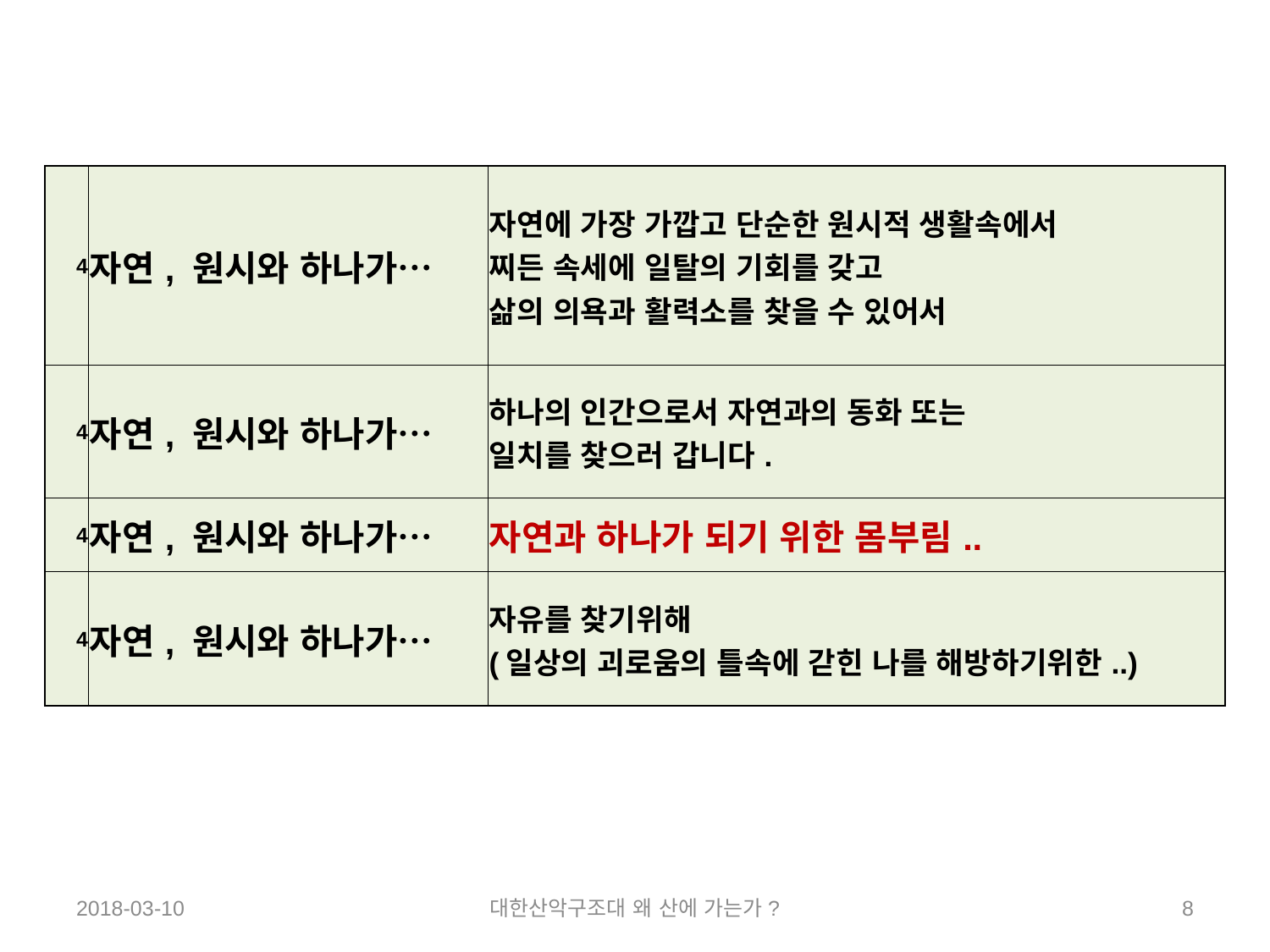

| 4 | 자연, 원시와 하나가… | 자연에 가장 가깝고 단순한 원시적 생활속에서 찌든 속세에 일탈의 기회를 갖고 삶의 의욕과 활력소를 찾을 수 있어서 |
| --- | --- | --- |
| 4 | 자연, 원시와 하나가… | 하나의 인간으로서 자연과의 동화 또는 일치를 찾으러 갑니다. |
| 4 | 자연, 원시와 하나가… | 자연과 하나가 되기 위한 몸부림.. |
| 4 | 자연, 원시와 하나가… | 자유를 찾기위해 (일상의 괴로움의 틀속에 갇힌 나를 해방하기위한..) |
2018-03-10
대한산악구조대 왜 산에 가는가?
8